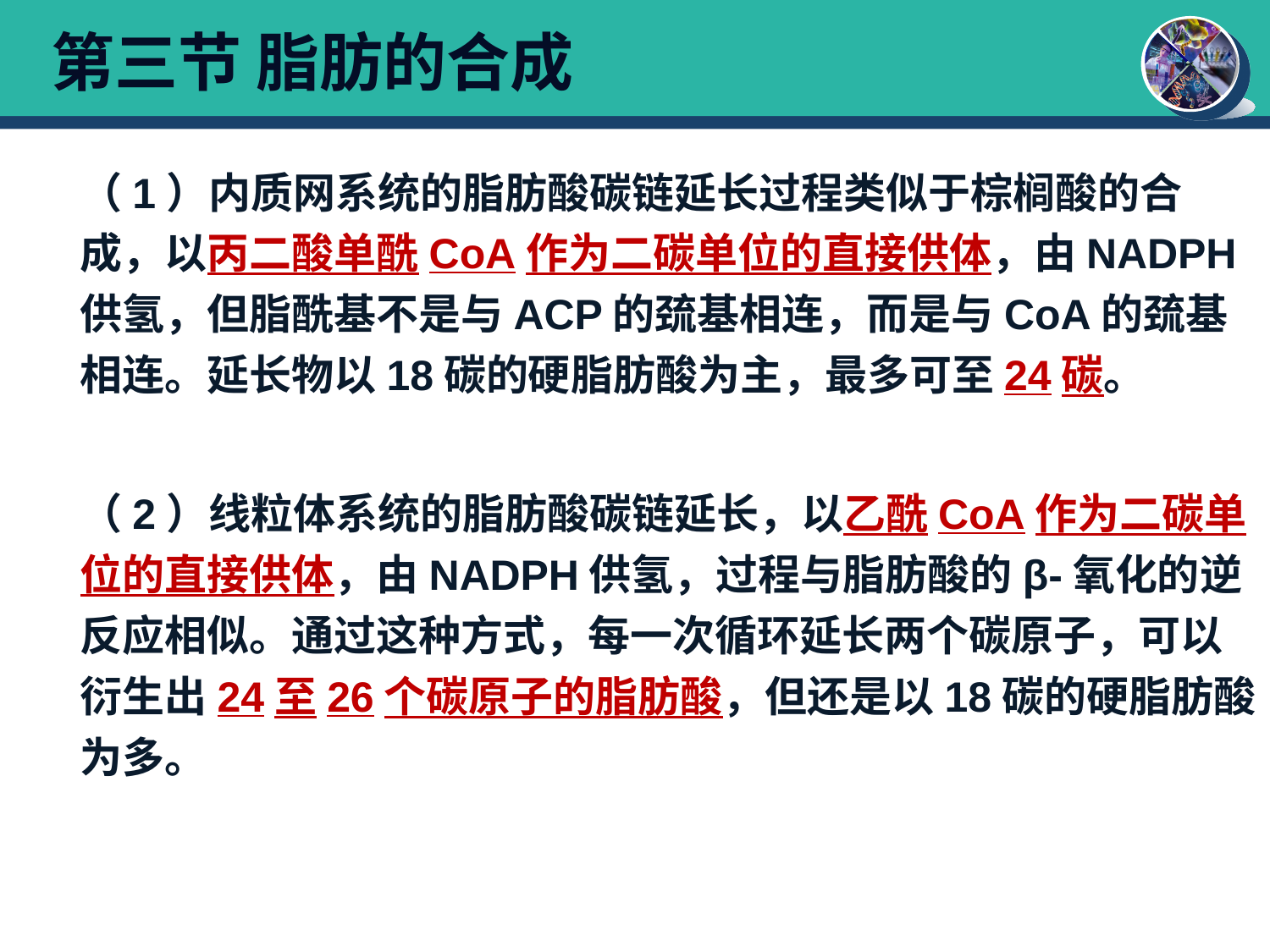

# 第三节 脂肪的合成
（1）内质网系统的脂肪酸碳链延长过程类似于棕榈酸的合成，以丙二酸单酰CoA作为二碳单位的直接供体，由NADPH供氢，但脂酰基不是与ACP的巯基相连，而是与CoA的巯基相连。延长物以18碳的硬脂肪酸为主，最多可至24碳。

（2）线粒体系统的脂肪酸碳链延长，以乙酰CoA作为二碳单位的直接供体，由NADPH供氢，过程与脂肪酸的β-氧化的逆反应相似。通过这种方式，每一次循环延长两个碳原子，可以衍生出24至26个碳原子的脂肪酸，但还是以18碳的硬脂肪酸为多。